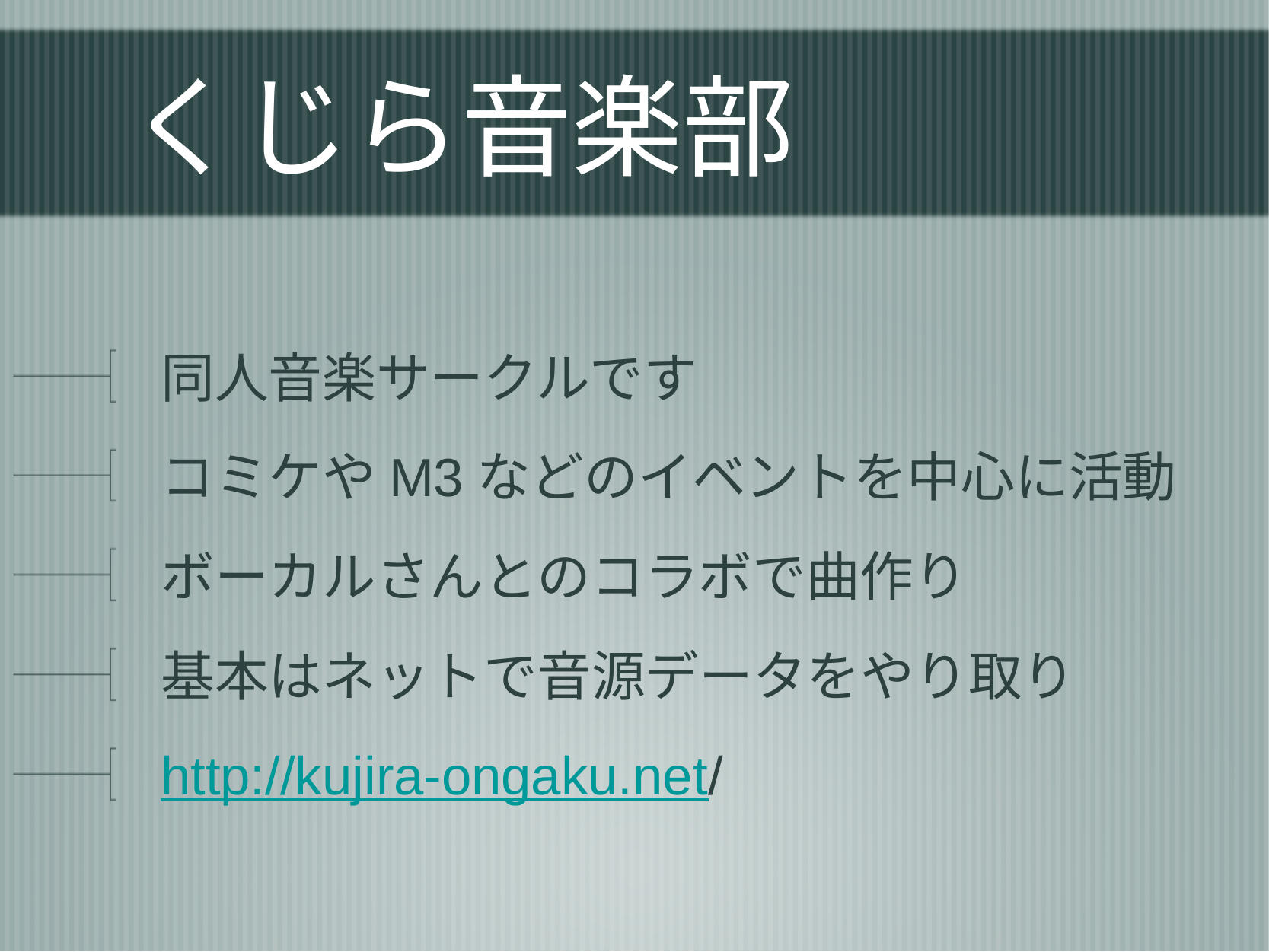

# くじら音楽部
同人音楽サークルです
コミケやM3などのイベントを中心に活動
ボーカルさんとのコラボで曲作り
基本はネットで音源データをやり取り
http://kujira-ongaku.net/